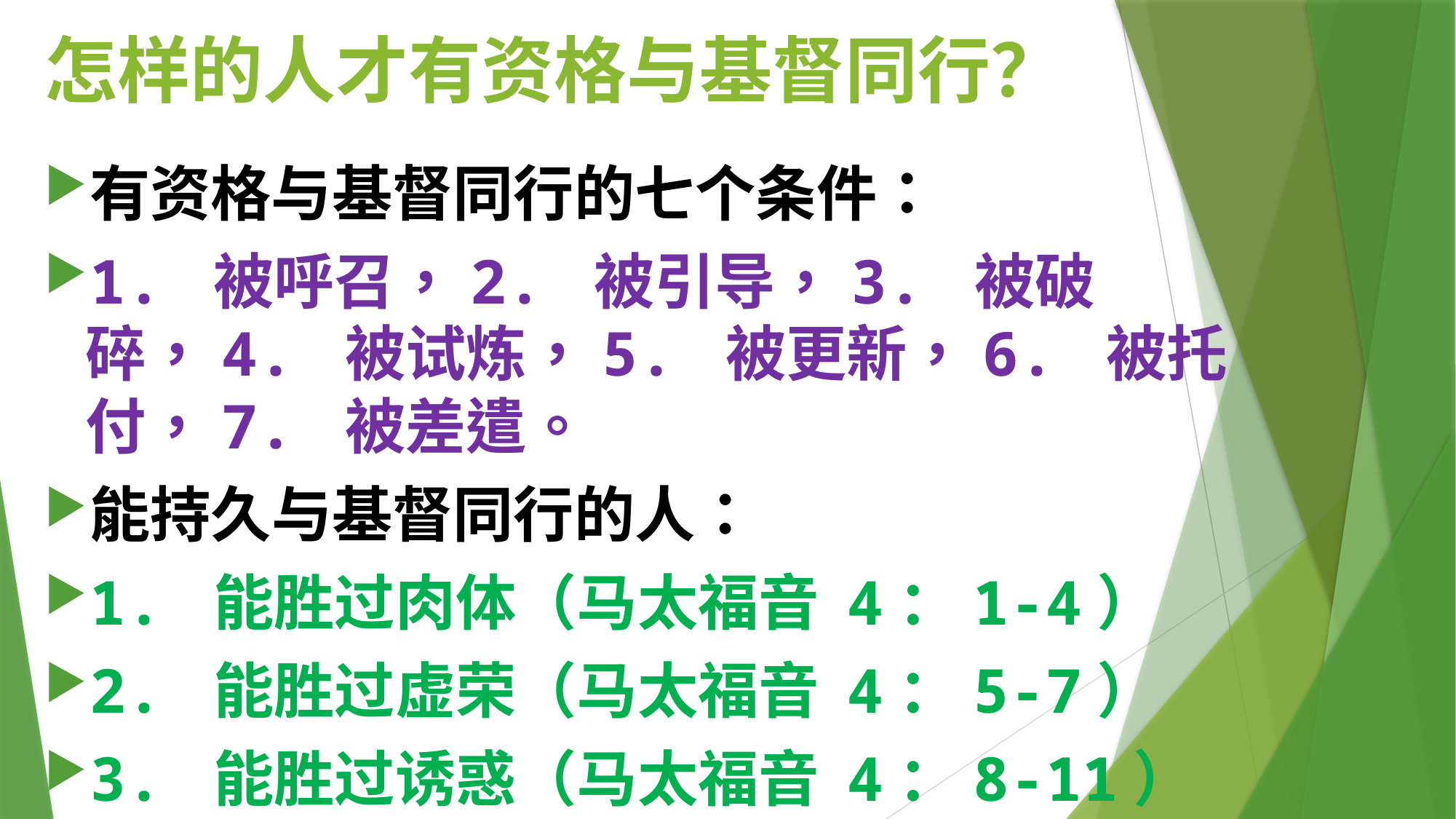

# 怎样的人才有资格与基督同行？
有资格与基督同行的七个条件：
1. 被呼召，2. 被引导，3. 被破碎，4. 被试炼，5. 被更新，6. 被托付，7. 被差遣。
能持久与基督同行的人：
1. 能胜过肉体（马太福音 4：1-4）
2. 能胜过虚荣（马太福音 4：5-7）
3. 能胜过诱惑（马太福音 4：8-11）